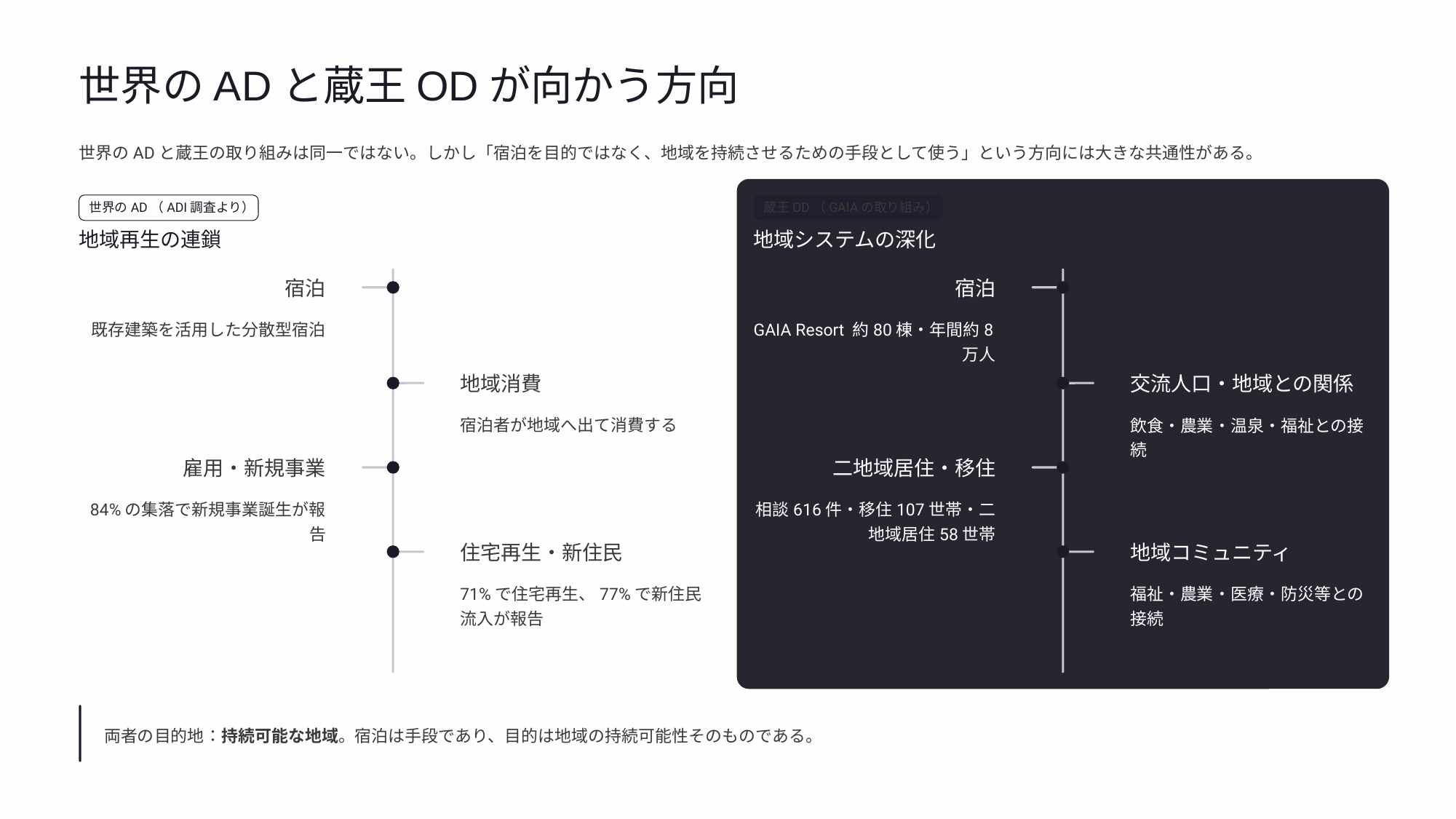

世界のADと蔵王ODが向かう方向
世界のADと蔵王の取り組みは同一ではない。しかし「宿泊を目的ではなく、地域を持続させるための手段として使う」という方向には大きな共通性がある。

世界のAD（ADI調査より）
蔵王OD（GAIAの取り組み）
地域再生の連鎖
地域システムの深化

宿泊
宿泊

既存建築を活用した分散型宿泊
GAIA Resort 約80棟・年間約8万人
地域消費
交流人口・地域との関係

宿泊者が地域へ出て消費する
飲食・農業・温泉・福祉との接続
雇用・新規事業
二地域居住・移住

84%の集落で新規事業誕生が報告
相談616件・移住107世帯・二地域居住58世帯
住宅再生・新住民
地域コミュニティ

71%で住宅再生、77%で新住民流入が報告
福祉・農業・医療・防災等との接続

両者の目的地：持続可能な地域。宿泊は手段であり、目的は地域の持続可能性そのものである。